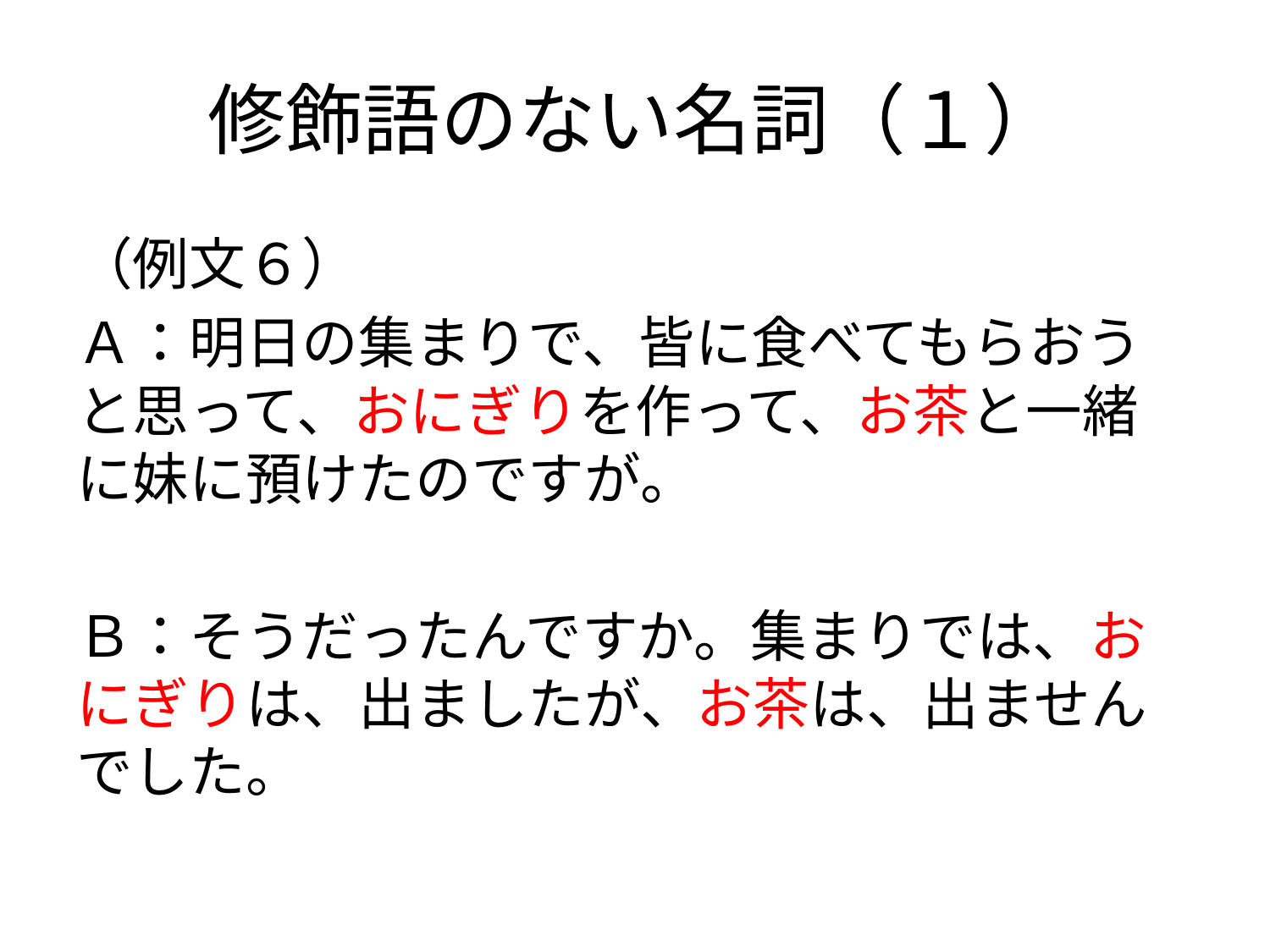

# 修飾語のない名詞（１）
（例文６）
Ａ：明日の集まりで、皆に食べてもらおうと思って、おにぎりを作って、お茶と一緒に妹に預けたのですが。

Ｂ：そうだったんですか。集まりでは、おにぎりは、出ましたが、お茶は、出ませんでした。